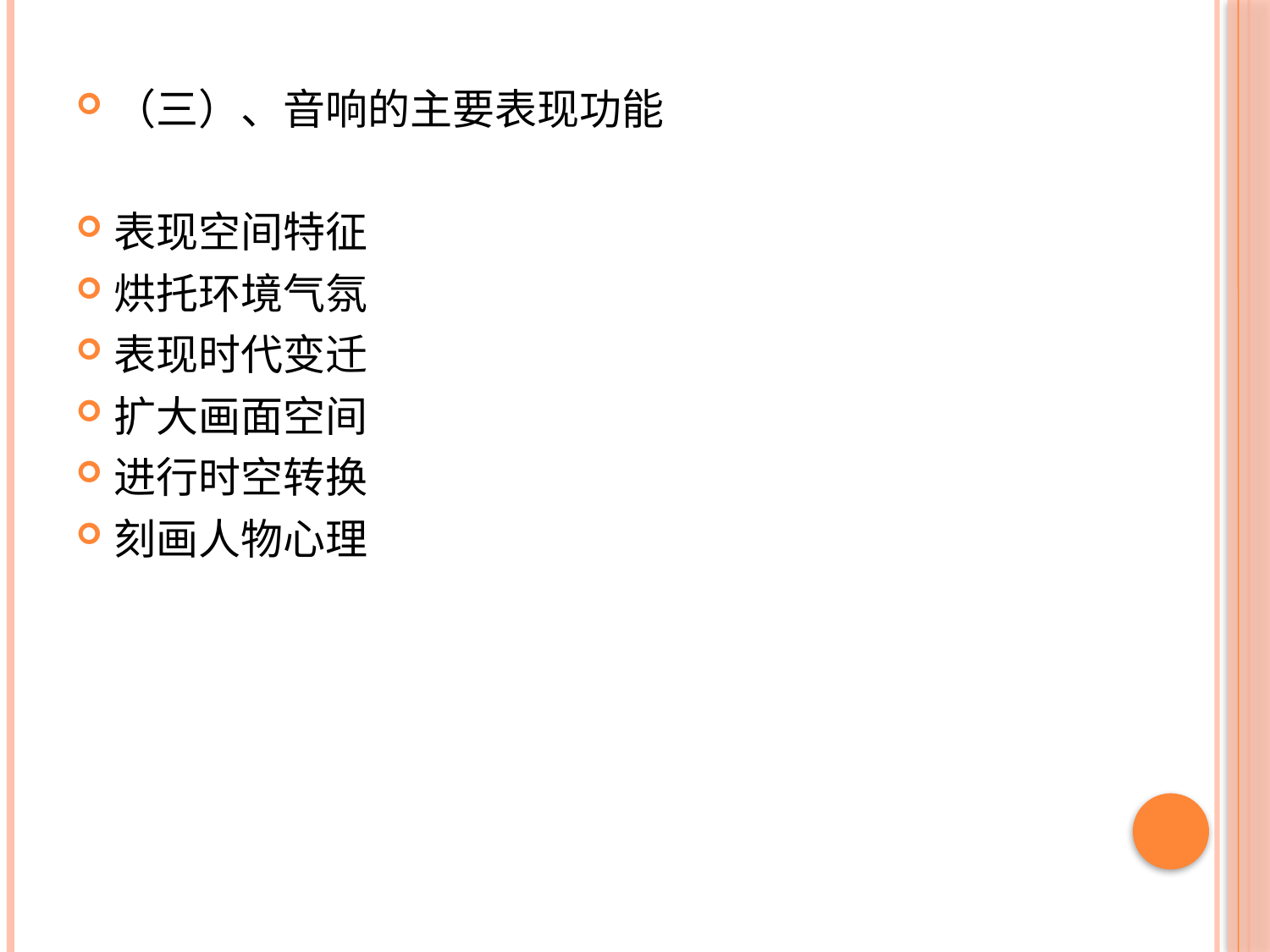

#
（三）、音响的主要表现功能

表现空间特征
烘托环境气氛
表现时代变迁
扩大画面空间
进行时空转换
刻画人物心理